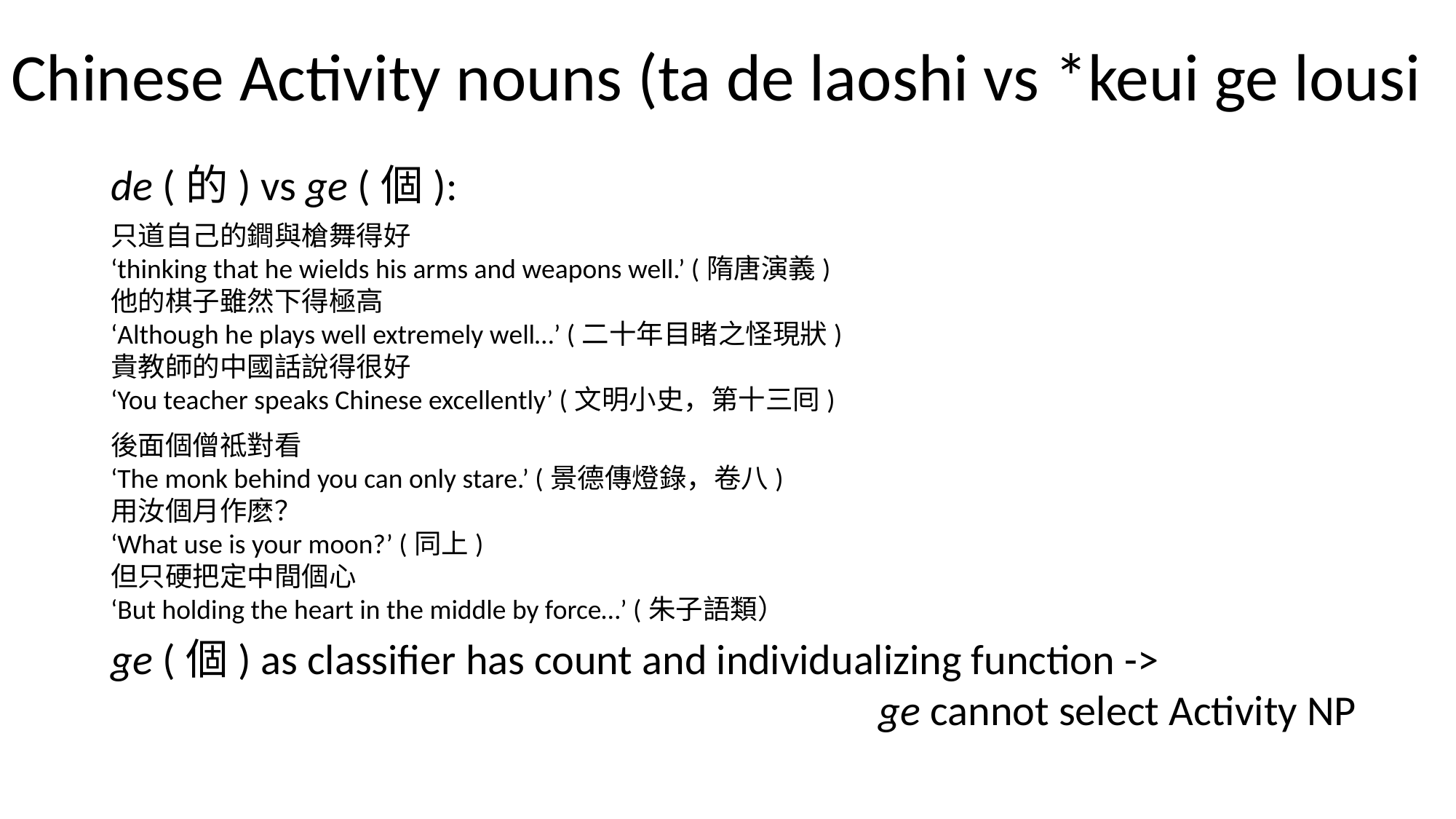

# Chinese Activity nouns (ta de laoshi vs *keui ge lousi
de (的) vs ge (個):
只道自己的鐧與槍舞得好
‘thinking that he wields his arms and weapons well.’ (隋唐演義)
他的棋子雖然下得極高
‘Although he plays well extremely well…’ (二十年目睹之怪現狀)
貴教師的中國話說得很好
‘You teacher speaks Chinese excellently’ (文明小史，第十三囘)
後面個僧祗對看
‘The monk behind you can only stare.’ (景德傳燈錄，卷八)
用汝個月作麽？
‘What use is your moon?’ (同上)
但只硬把定中間個心
‘But holding the heart in the middle by force…’ (朱子語類）
ge (個) as classifier has count and individualizing function ->
ge cannot select Activity NP